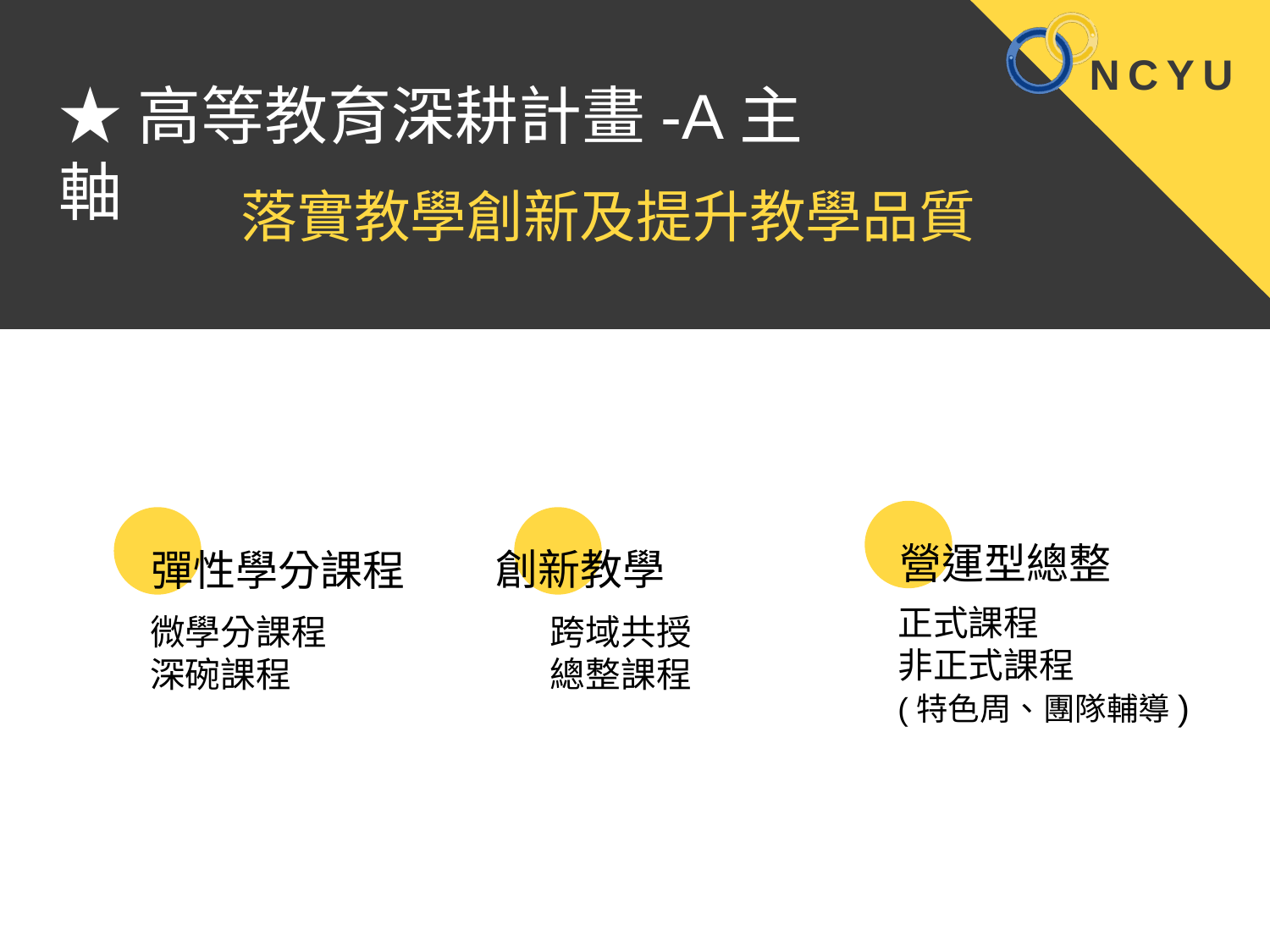

★高等教育深耕計畫-A主軸
落實教學創新及提升教學品質

營運型總整

彈性學分課程

創新教學
跨域共授
總整課程
正式課程
非正式課程
(特色周、團隊輔導)
微學分課程
深碗課程